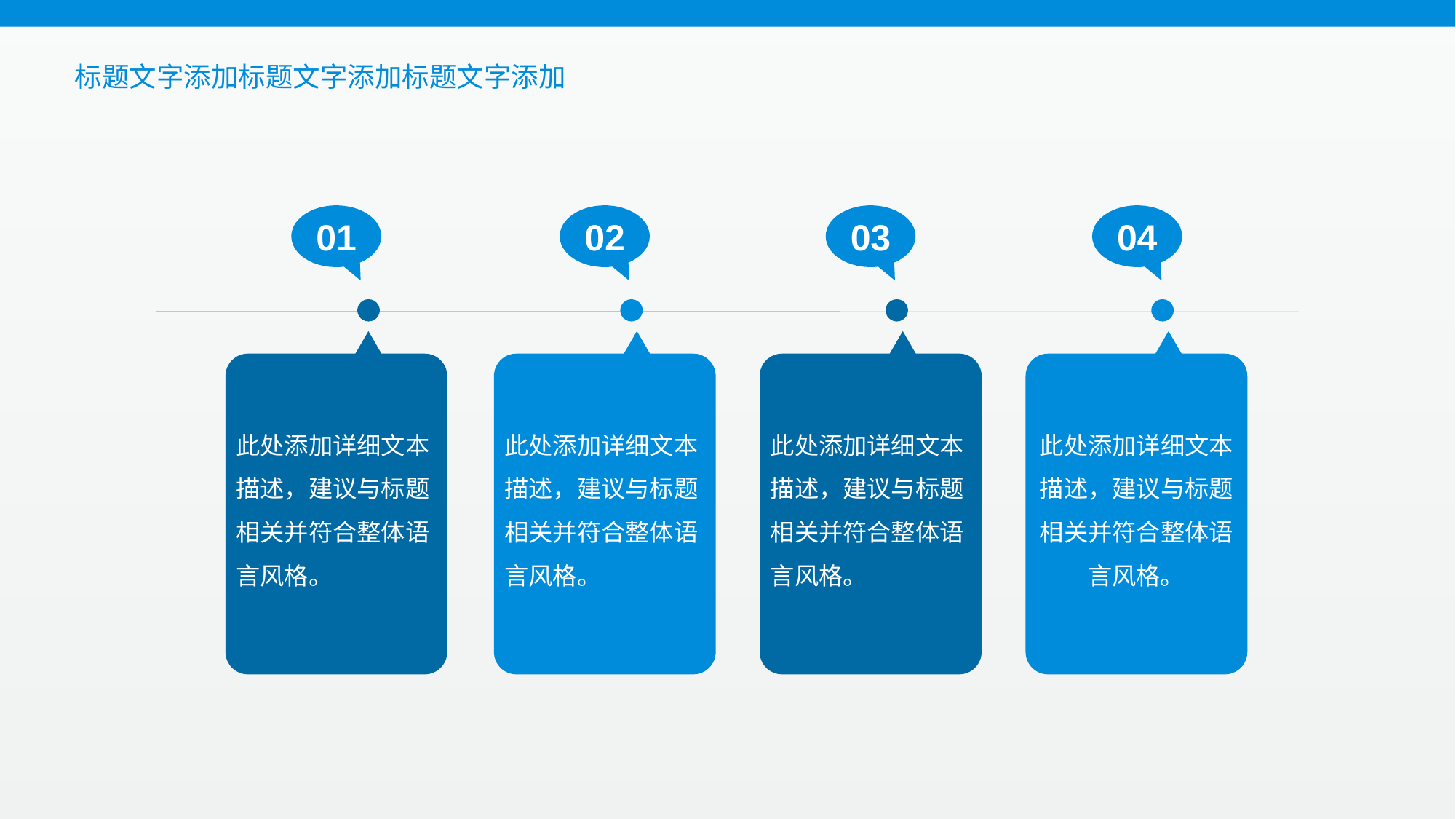

标题文字添加标题文字添加标题文字添加
01

此处添加详细文本描述，建议与标题相关并符合整体语言风格。
02

此处添加详细文本描述，建议与标题相关并符合整体语言风格。
03

此处添加详细文本描述，建议与标题相关并符合整体语言风格。
04

此处添加详细文本描述，建议与标题相关并符合整体语言风格。